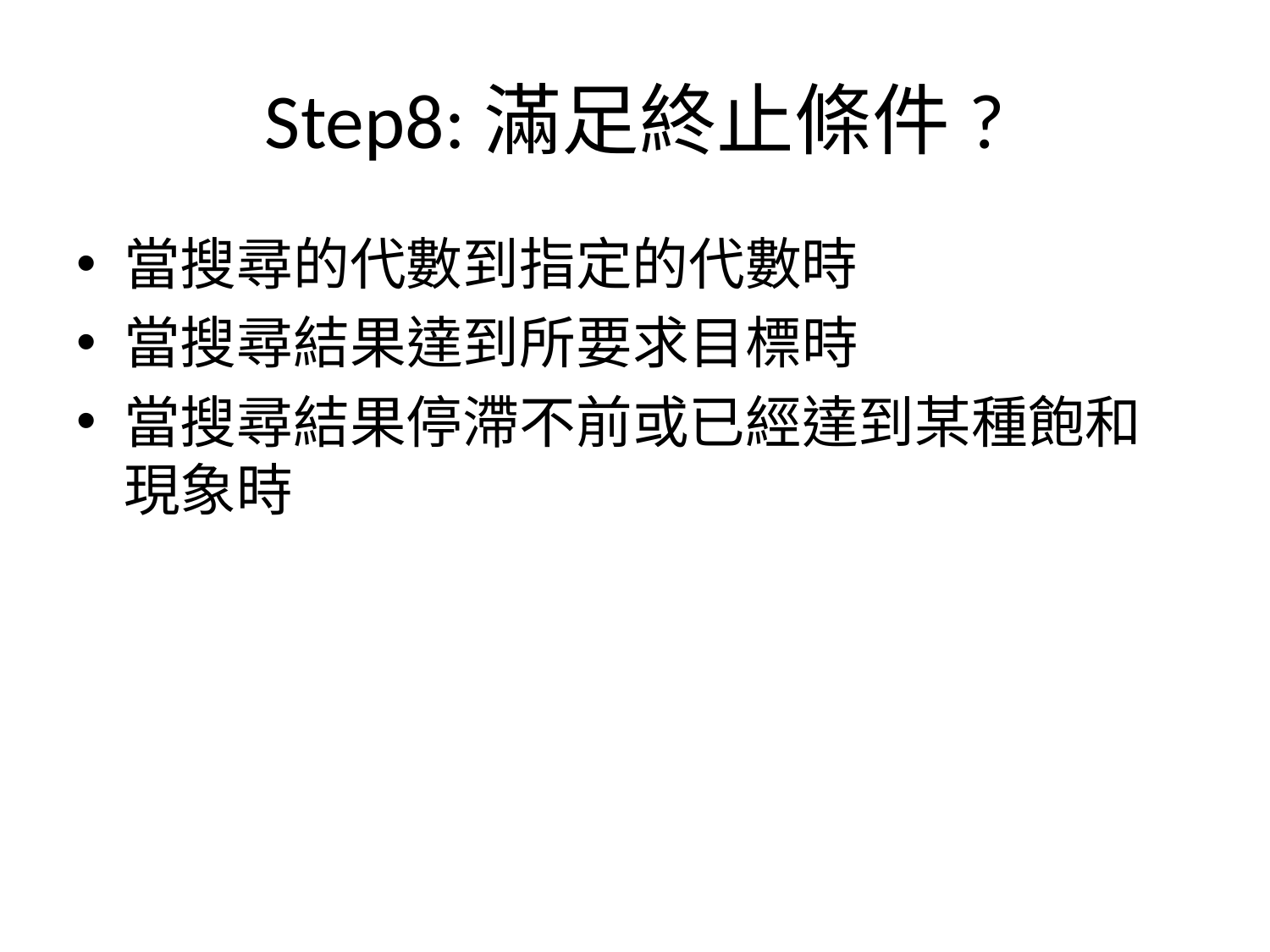

# Step8:滿足終止條件?
當搜尋的代數到指定的代數時
當搜尋結果達到所要求目標時
當搜尋結果停滯不前或已經達到某種飽和現象時